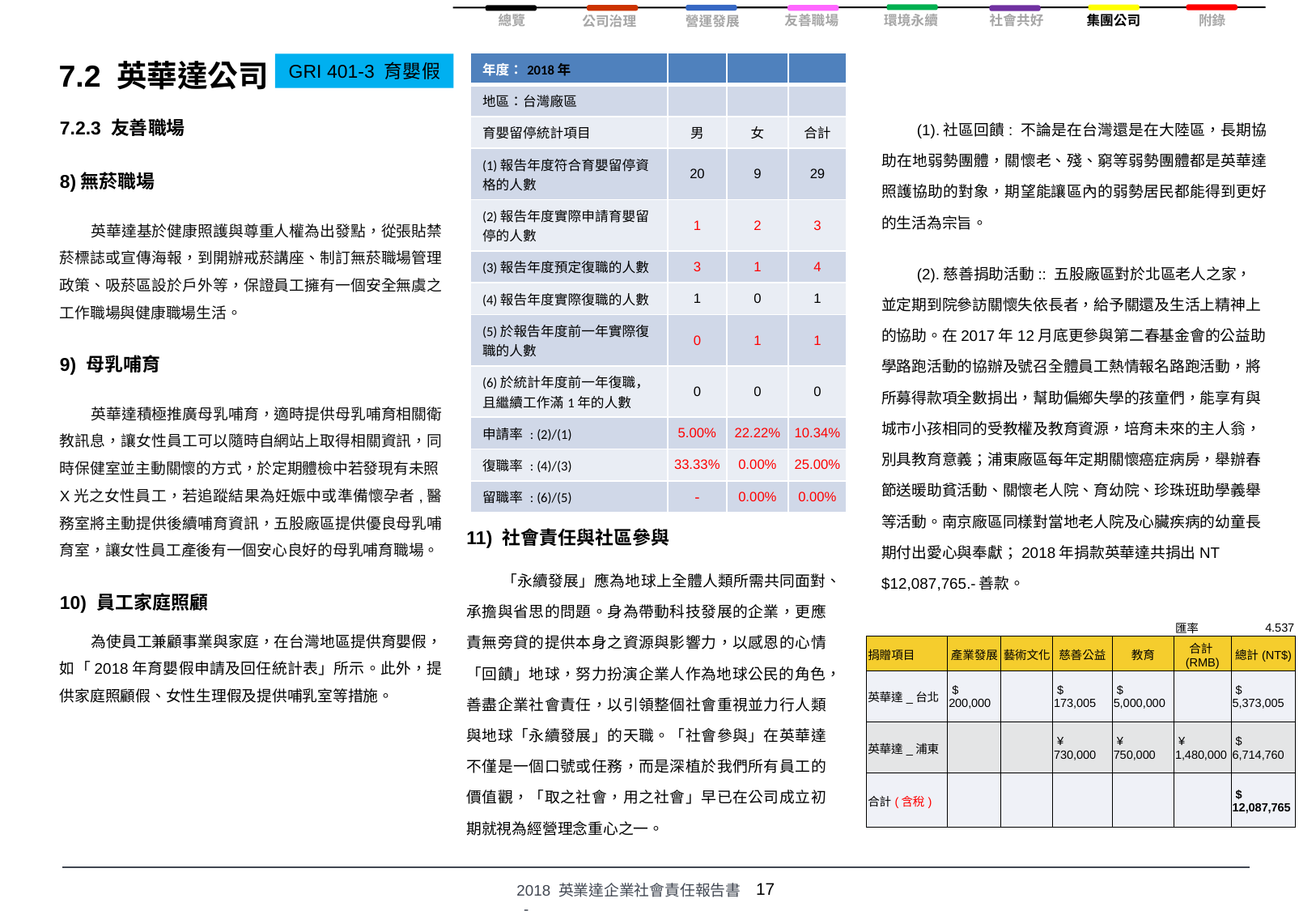

# 7.2 英華達公司
| 年度：2018年 |  |  |  |
| --- | --- | --- | --- |
| 地區：台灣廠區 |  |  |  |
| 育嬰留停統計項目 | 男 | 女 | 合計 |
| (1)報告年度符合育嬰留停資格的人數 | 20 | 9 | 29 |
| (2)報告年度實際申請育嬰留停的人數 | 1 | 2 | 3 |
| (3)報告年度預定復職的人數 | 3 | 1 | 4 |
| (4)報告年度實際復職的人數 | 1 | 0 | 1 |
| (5)於報告年度前一年實際復職的人數 | 0 | 1 | 1 |
| (6)於統計年度前一年復職，且繼續工作滿1年的人數 | 0 | 0 | 0 |
| 申請率 : (2)/(1) | 5.00% | 22.22% | 10.34% |
| 復職率 : (4)/(3) | 33.33% | 0.00% | 25.00% |
| 留職率 : (6)/(5) | - | 0.00% | 0.00% |
GRI 401-3 育嬰假

11) 社會責任與社區參與
「永續發展」應為地球上全體人類所需共同面對、承擔與省思的問題。身為帶動科技發展的企業，更應責無旁貸的提供本身之資源與影響力，以感恩的心情「回饋」地球，努力扮演企業人作為地球公民的角色，善盡企業社會責任，以引領整個社會重視並力行人類與地球「永續發展」的天職。「社會參與」在英華達不僅是一個口號或任務，而是深植於我們所有員工的價值觀，「取之社會，用之社會」早已在公司成立初期就視為經營理念重心之一。

7.2.3 友善職場
8)無菸職場
英華達基於健康照護與尊重人權為出發點，從張貼禁菸標誌或宣傳海報，到開辦戒菸講座、制訂無菸職場管理政策、吸菸區設於戶外等，保證員工擁有一個安全無虞之工作職場與健康職場生活。
9) 母乳哺育
英華達積極推廣母乳哺育，適時提供母乳哺育相關衛教訊息，讓女性員工可以隨時自網站上取得相關資訊，同時保健室並主動關懷的方式，於定期體檢中若發現有未照X光之女性員工，若追蹤結果為妊娠中或準備懷孕者,醫務室將主動提供後續哺育資訊，五股廠區提供優良母乳哺育室，讓女性員工產後有一個安心良好的母乳哺育職場。
10) 員工家庭照顧
為使員工兼顧事業與家庭，在台灣地區提供育嬰假，如「2018年育嬰假申請及回任統計表」所示。此外，提供家庭照顧假、女性生理假及提供哺乳室等措施。

(1).社區回饋: 不論是在台灣還是在大陸區，長期協助在地弱勢團體，關懷老、殘、窮等弱勢團體都是英華達照護協助的對象，期望能讓區內的弱勢居民都能得到更好的生活為宗旨。
(2).慈善捐助活動:: 五股廠區對於北區老人之家，並定期到院參訪關懷失依長者，給予關還及生活上精神上的協助。在2017年12月底更參與第二春基金會的公益助學路跑活動的協辦及號召全體員工熱情報名路跑活動，將所募得款項全數捐出，幫助偏鄉失學的孩童們，能享有與城市小孩相同的受教權及教育資源，培育未來的主人翁，別具教育意義；浦東廠區每年定期關懷癌症病房，舉辦春節送暖助貧活動、關懷老人院、育幼院、珍珠班助學義舉等活動。南京廠區同樣對當地老人院及心臟疾病的幼童長期付出愛心與奉獻；2018年捐款英華達共捐出NT $12,087,765.-善款。

|  |  |  |  |  | 匯率 | 4.537 |
| --- | --- | --- | --- | --- | --- | --- |
| 捐贈項目 | 產業發展 | 藝術文化 | 慈善公益 | 教育 | 合計(RMB) | 總計(NT$) |
| 英華達\_台北 | $ 200,000 |  | $ 173,005 | $ 5,000,000 |  | $ 5,373,005 |
| 英華達\_浦東 |  |  | ¥ 730,000 | ¥ 750,000 | ¥ 1,480,000 | $ 6,714,760 |
| 合計(含稅) |  |  |  |  |  | $ 12,087,765 |